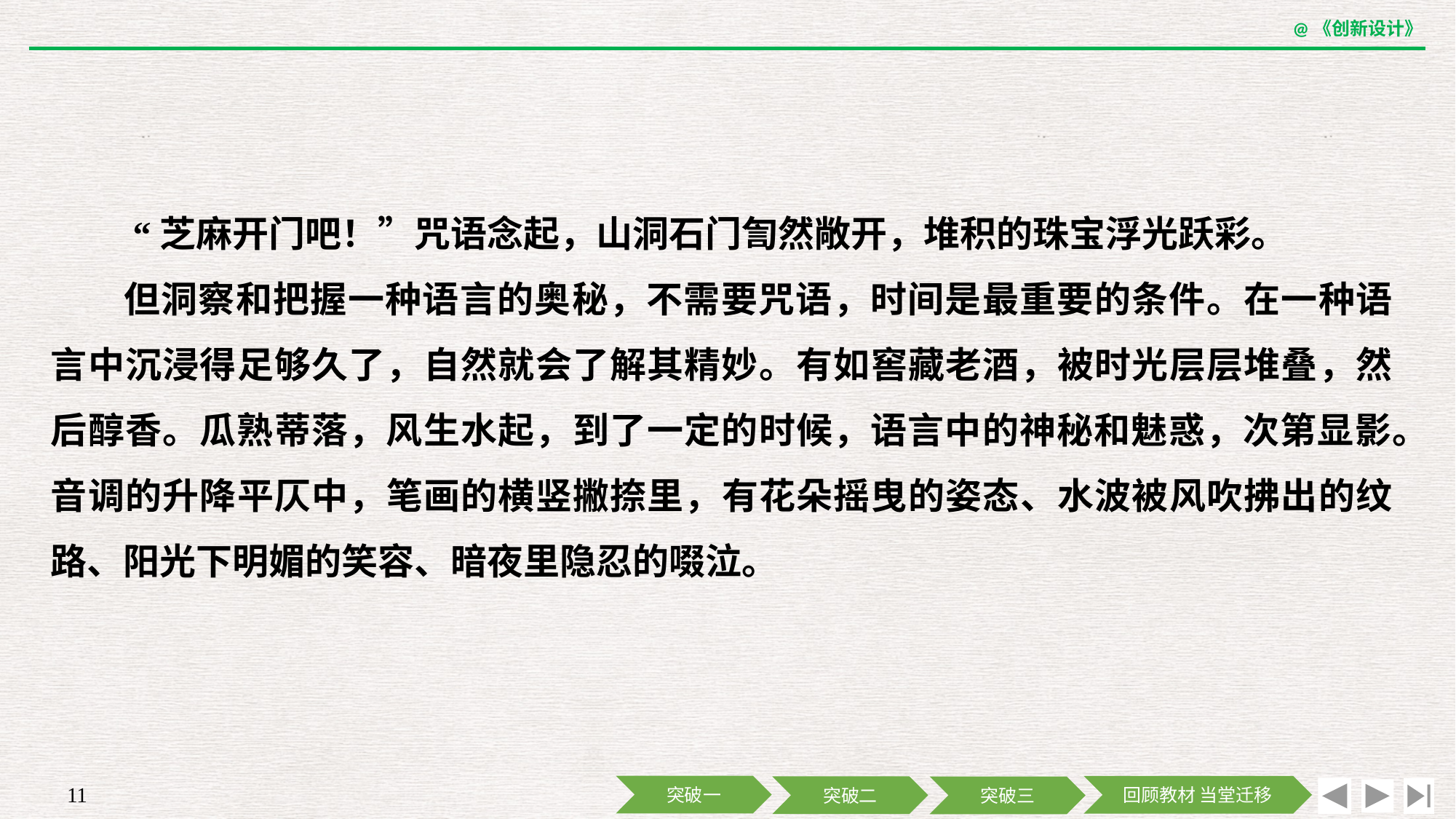

“芝麻开门吧！”咒语念起，山洞石门訇然敞开，堆积的珠宝浮光跃彩。
但洞察和把握一种语言的奥秘，不需要咒语，时间是最重要的条件。在一种语言中沉浸得足够久了，自然就会了解其精妙。有如窖藏老酒，被时光层层堆叠，然后醇香。瓜熟蒂落，风生水起，到了一定的时候，语言中的神秘和魅惑，次第显影。音调的升降平仄中，笔画的横竖撇捺里，有花朵摇曳的姿态、水波被风吹拂出的纹路、阳光下明媚的笑容、暗夜里隐忍的啜泣。